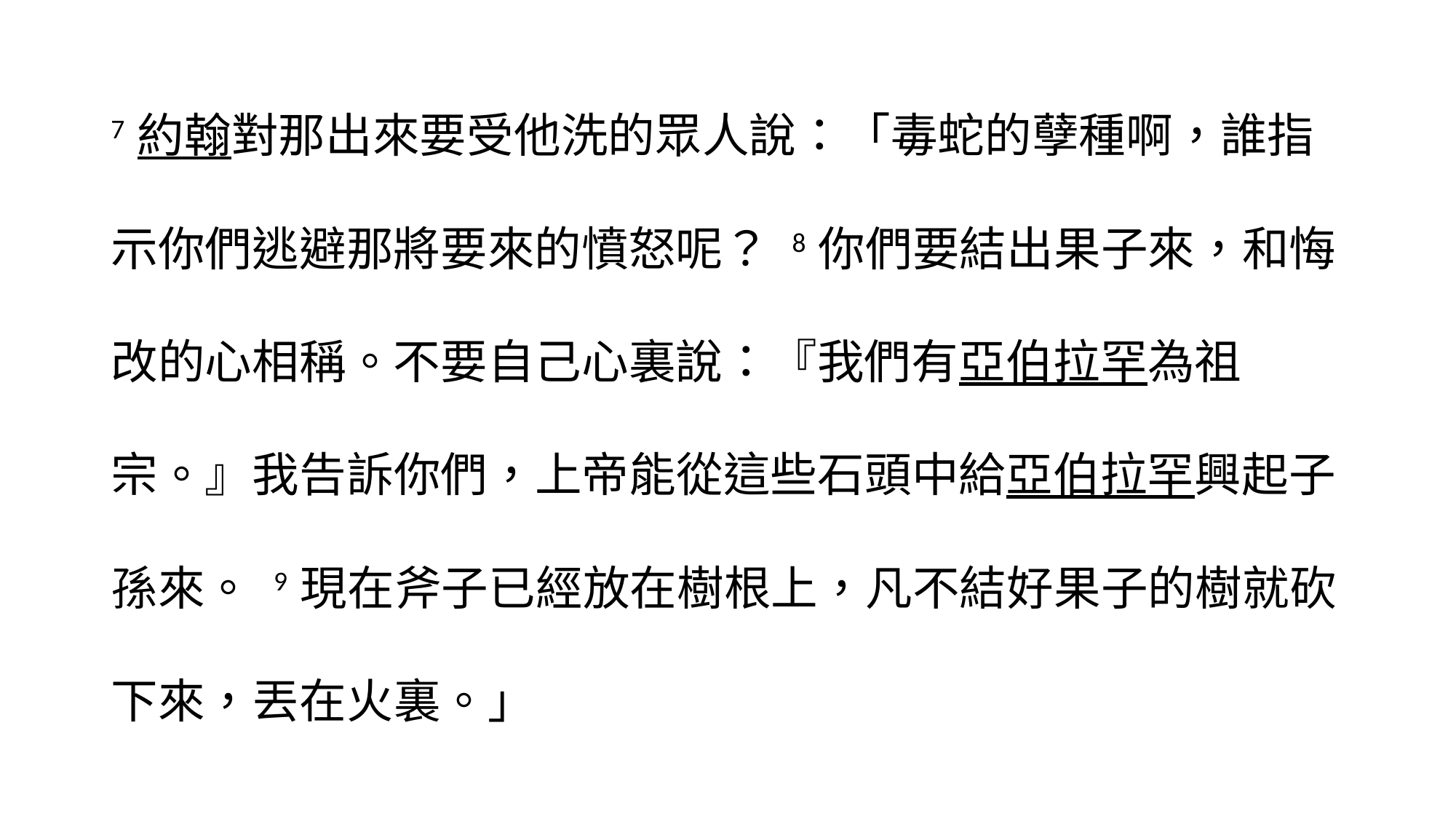

7 約翰對那出來要受他洗的眾人說：「毒蛇的孽種啊，誰指示你們逃避那將要來的憤怒呢？ 8 你們要結出果子來，和悔改的心相稱。不要自己心裏說：『我們有亞伯拉罕為祖宗。』我告訴你們，上帝能從這些石頭中給亞伯拉罕興起子孫來。 9 現在斧子已經放在樹根上，凡不結好果子的樹就砍下來，丟在火裏。」